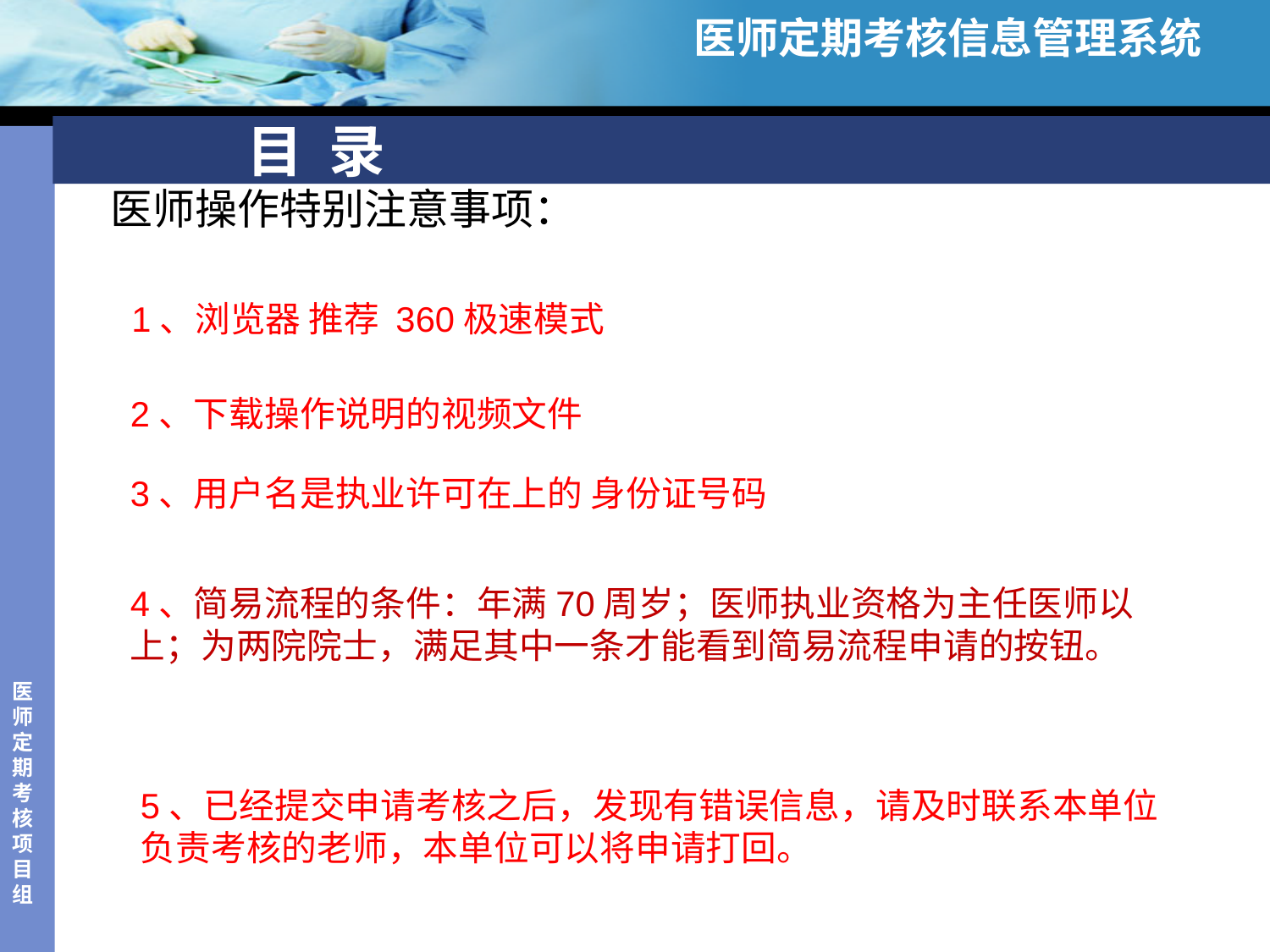

医师定期考核信息管理系统
# 目  录
医师操作特别注意事项：
1、浏览器 推荐 360极速模式
2、下载操作说明的视频文件
3、用户名是执业许可在上的 身份证号码
4、简易流程的条件：年满70周岁；医师执业资格为主任医师以上；为两院院士，满足其中一条才能看到简易流程申请的按钮。
5、已经提交申请考核之后，发现有错误信息，请及时联系本单位负责考核的老师，本单位可以将申请打回。